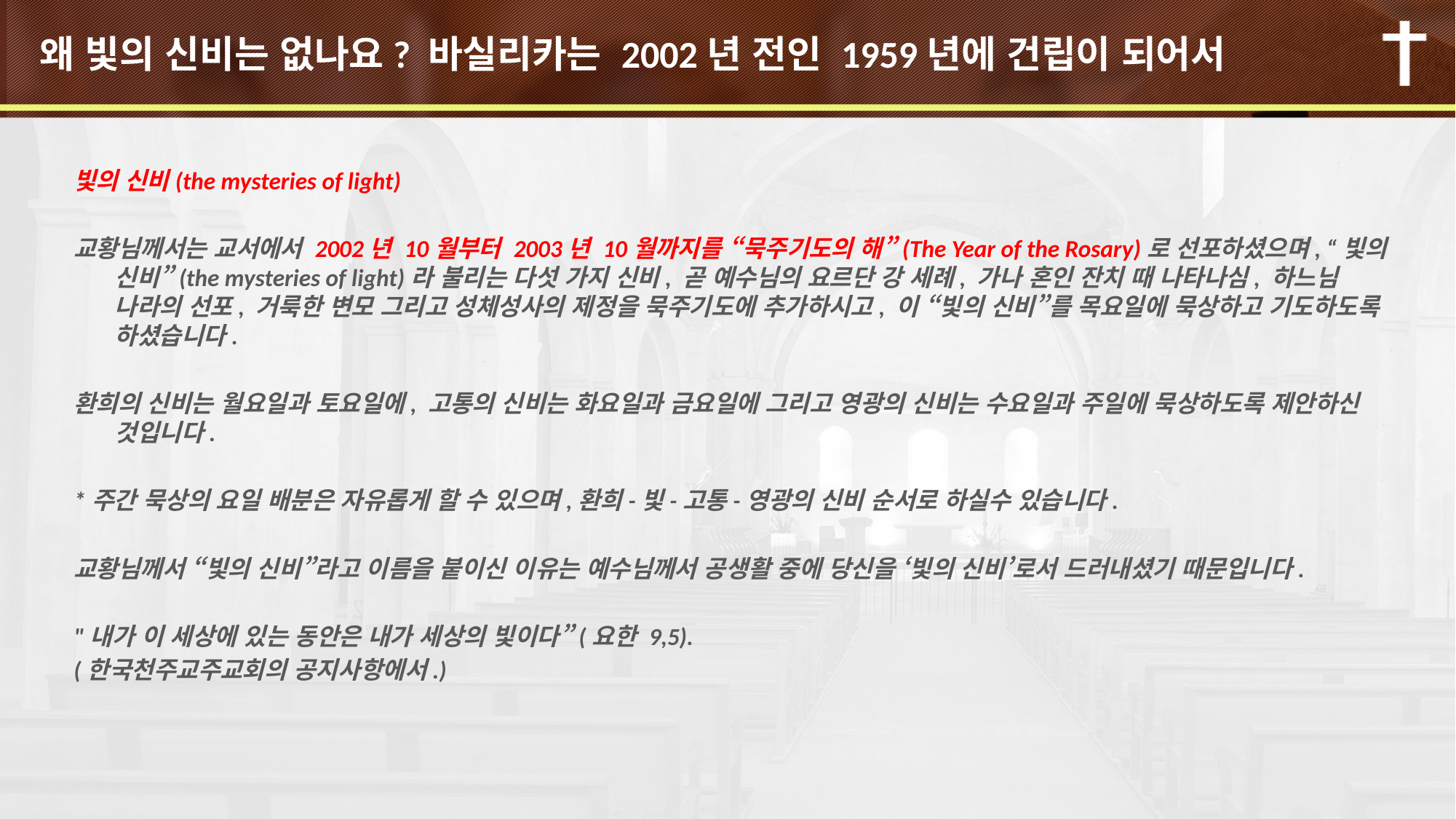

# 왜 빛의 신비는 없나요? 바실리카는 2002년 전인 1959년에 건립이 되어서
빛의 신비(the mysteries of light)

교황님께서는 교서에서 2002년 10월부터 2003년 10월까지를 “묵주기도의 해”(The Year of the Rosary)로 선포하셨으며, “빛의 신비”(the mysteries of light)라 불리는 다섯 가지 신비, 곧 예수님의 요르단 강 세례, 가나 혼인 잔치 때 나타나심, 하느님 나라의 선포, 거룩한 변모 그리고 성체성사의 제정을 묵주기도에 추가하시고, 이 “빛의 신비”를 목요일에 묵상하고 기도하도록 하셨습니다.

환희의 신비는 월요일과 토요일에, 고통의 신비는 화요일과 금요일에 그리고 영광의 신비는 수요일과 주일에 묵상하도록 제안하신 것입니다.

*주간 묵상의 요일 배분은 자유롭게 할 수 있으며,환희-빛-고통-영광의 신비 순서로 하실수 있습니다.

교황님께서 “빛의 신비”라고 이름을 붙이신 이유는 예수님께서 공생활 중에 당신을 ‘빛의 신비’로서 드러내셨기 때문입니다.

"내가 이 세상에 있는 동안은 내가 세상의 빛이다”(요한 9,5).
(한국천주교주교회의 공지사항에서.)